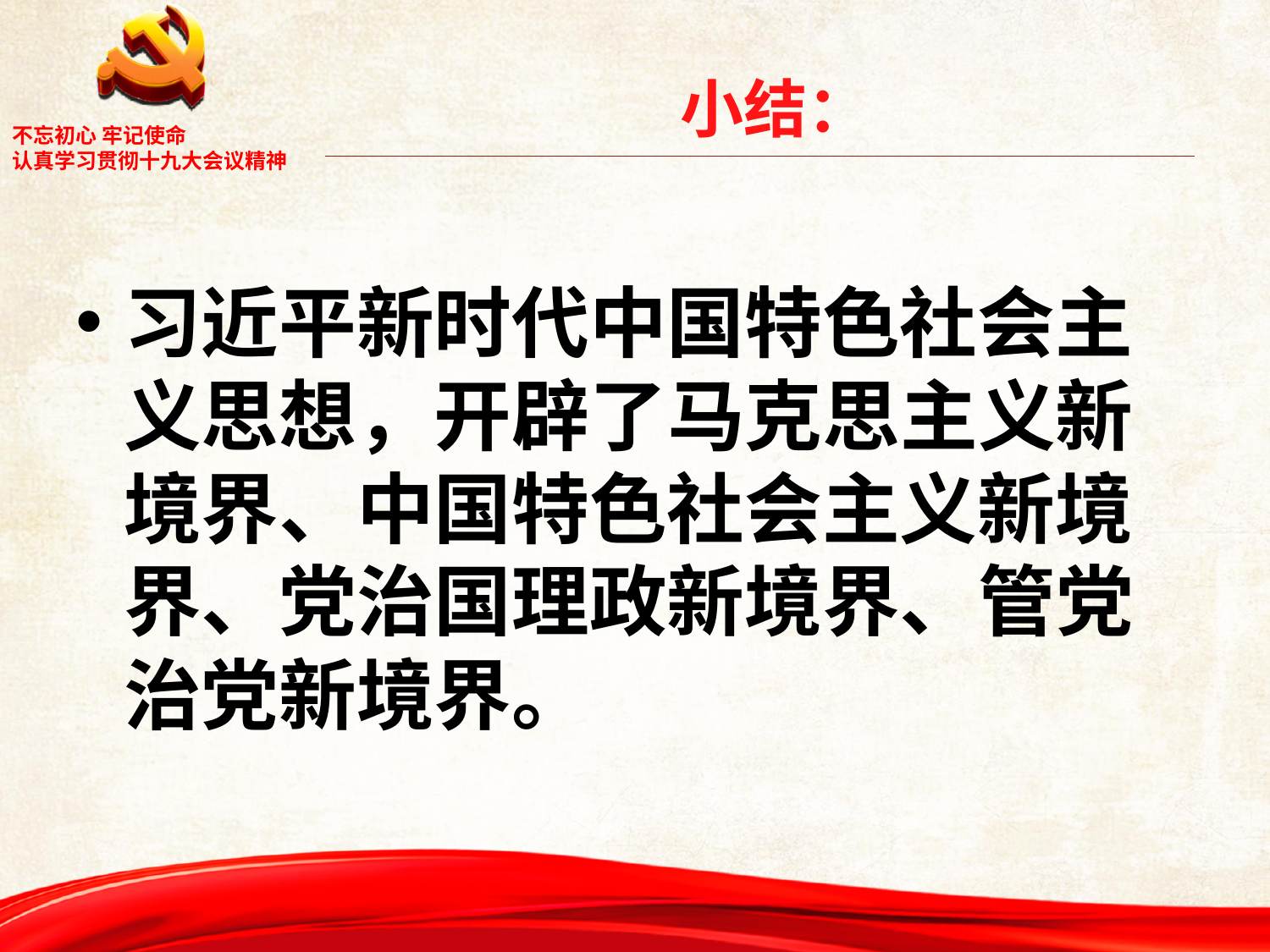

# 小结：
习近平新时代中国特色社会主义思想，开辟了马克思主义新境界、中国特色社会主义新境界、党治国理政新境界、管党治党新境界。
36